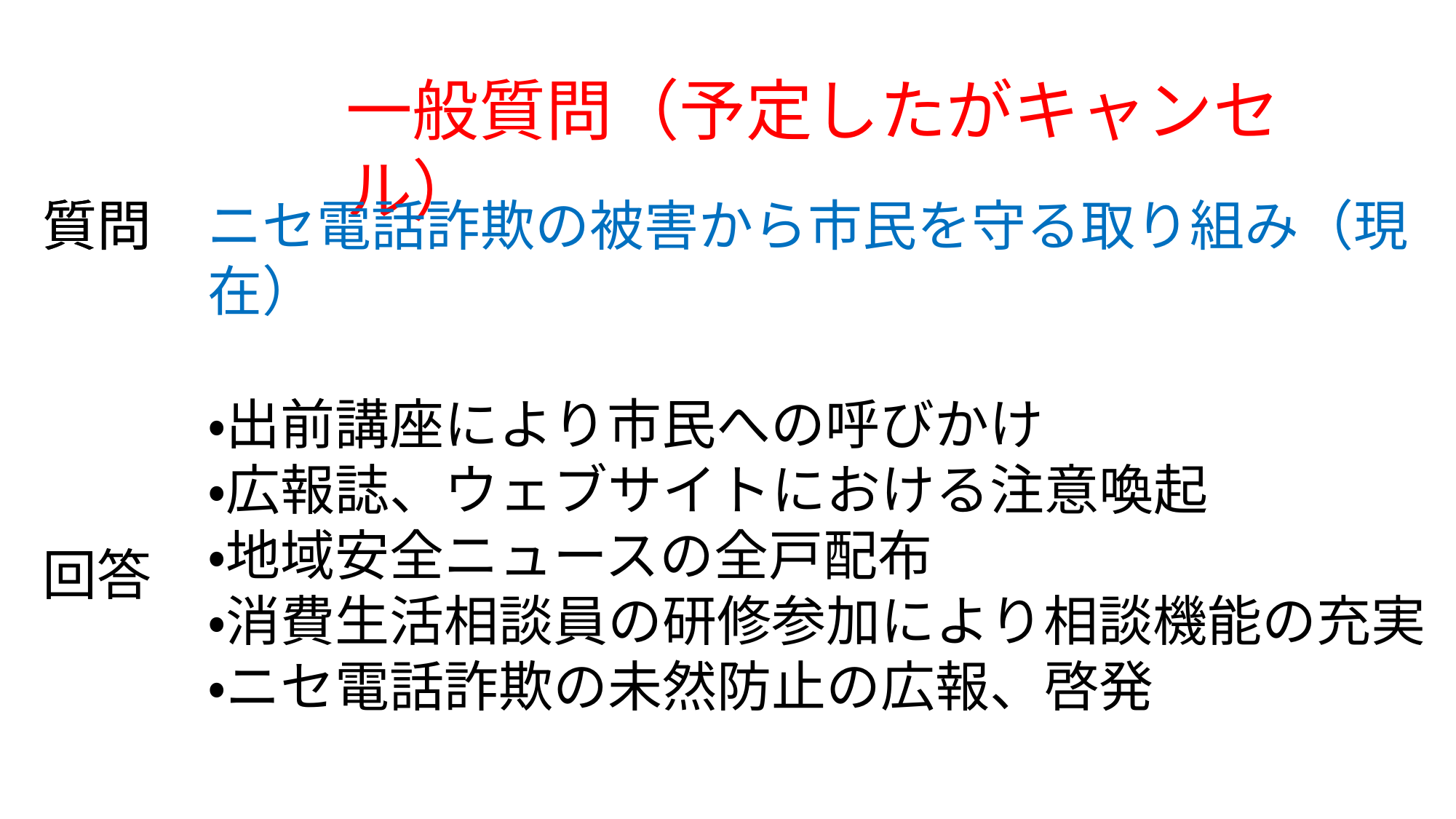

一般質問（予定したがキャンセル）
質問
質問
ニセ電話詐欺の被害から市民を守る取り組み（現在）
・出前講座により市民への呼びかけ
・広報誌、ウェブサイトにおける注意喚起
・地域安全ニュースの全戸配布
・消費生活相談員の研修参加により相談機能の充実
・ニセ電話詐欺の未然防止の広報、啓発
回答